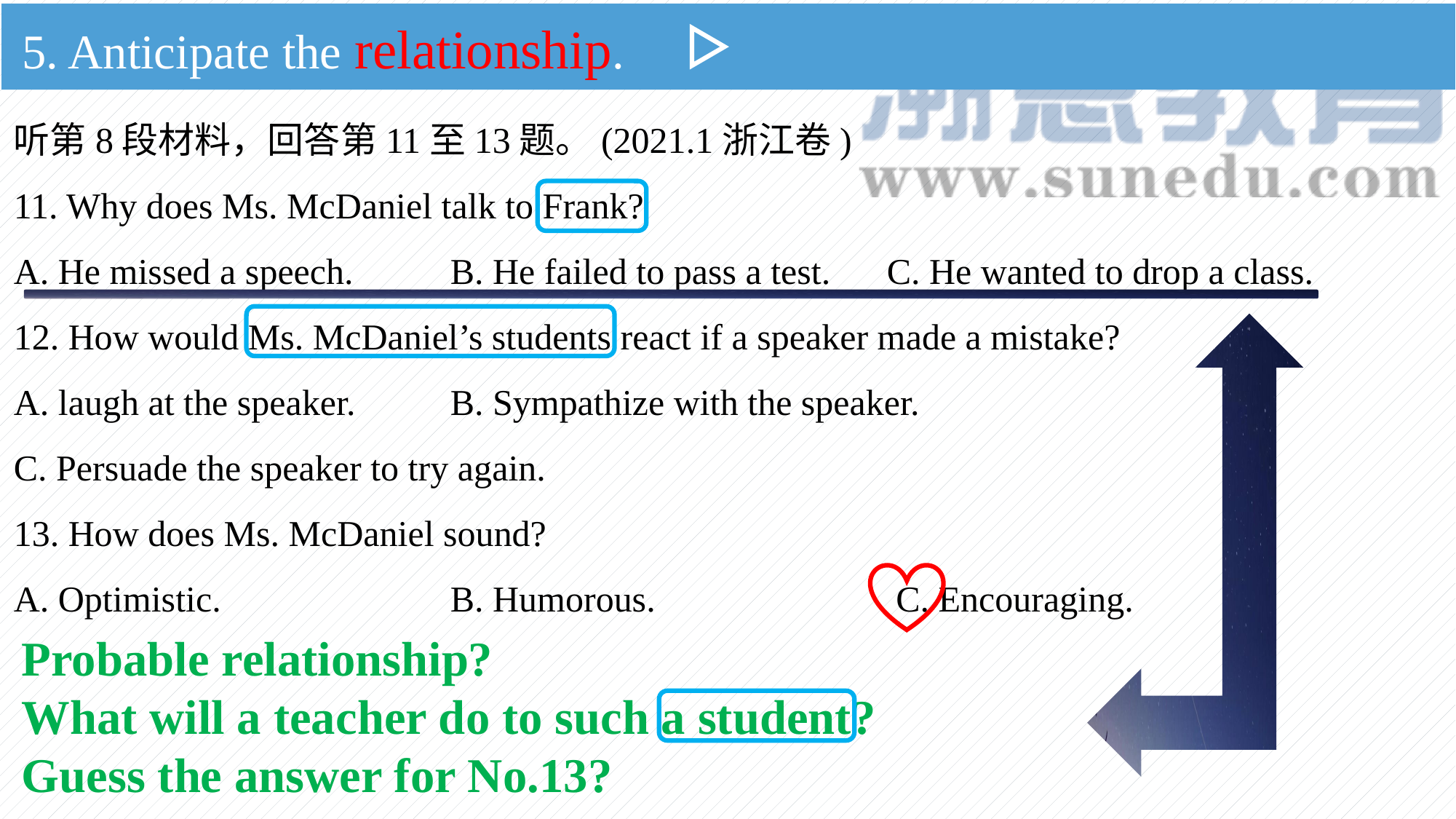

5. Anticipate the relationship.

听第8段材料，回答第11至13题。(2021.1浙江卷)
11. Why does Ms. McDaniel talk to Frank?
A. He missed a speech. 	B. He failed to pass a test. 	C. He wanted to drop a class.
12. How would Ms. McDaniel’s students react if a speaker made a mistake?
A. laugh at the speaker. 	B. Sympathize with the speaker.
C. Persuade the speaker to try again.
13. How does Ms. McDaniel sound?
A. Optimistic.             		B. Humorous.              	 C. Encouraging.

Probable relationship?
What will a teacher do to such a student?
Guess the answer for No.13?